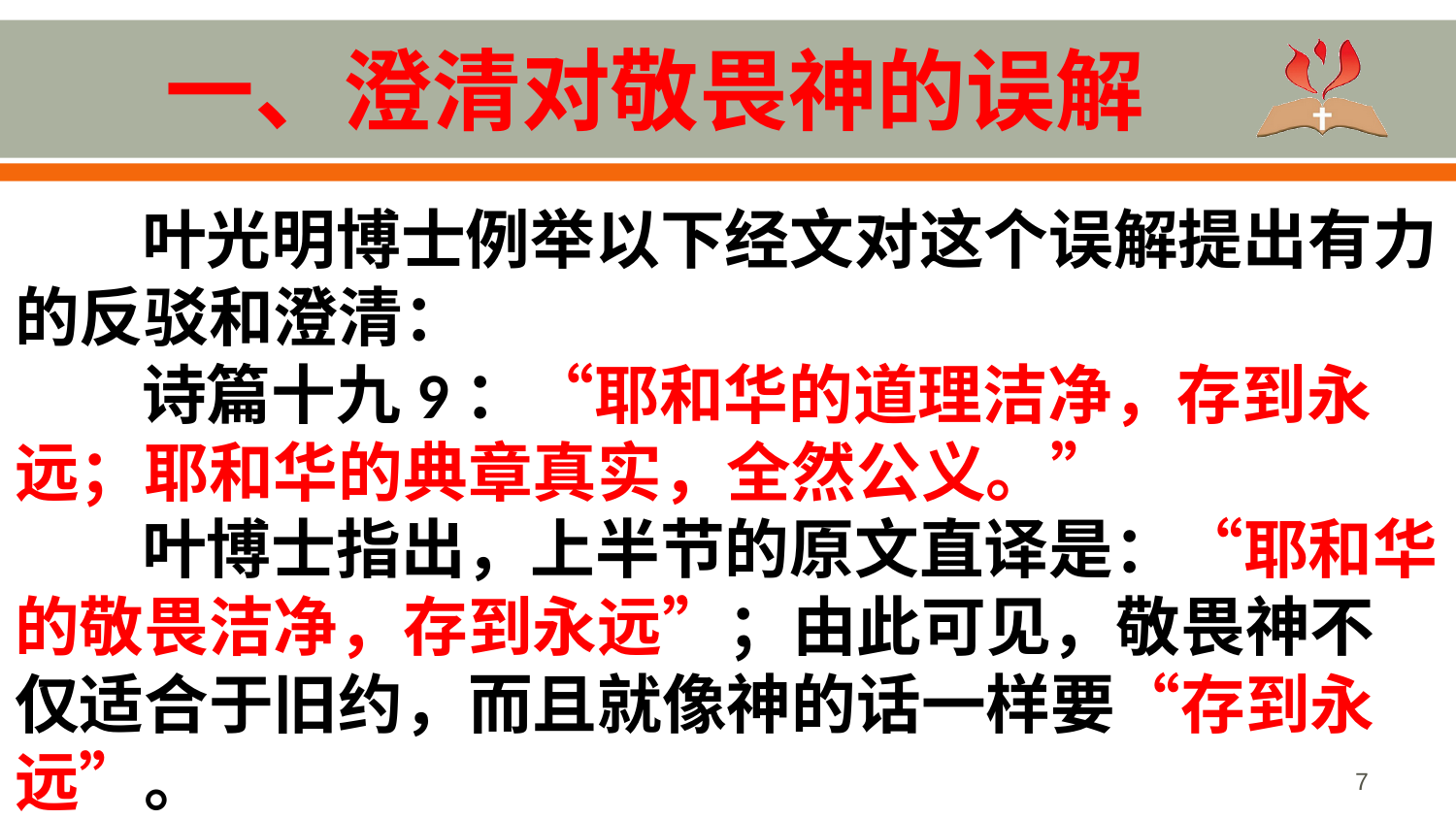

# 一、澄清对敬畏神的误解
叶光明博士例举以下经文对这个误解提出有力的反驳和澄清：
诗篇十九9：“耶和华的道理洁净，存到永远；耶和华的典章真实，全然公义。”
叶博士指出，上半节的原文直译是：“耶和华的敬畏洁净，存到永远”；由此可见，敬畏神不仅适合于旧约，而且就像神的话一样要“存到永远”。
7